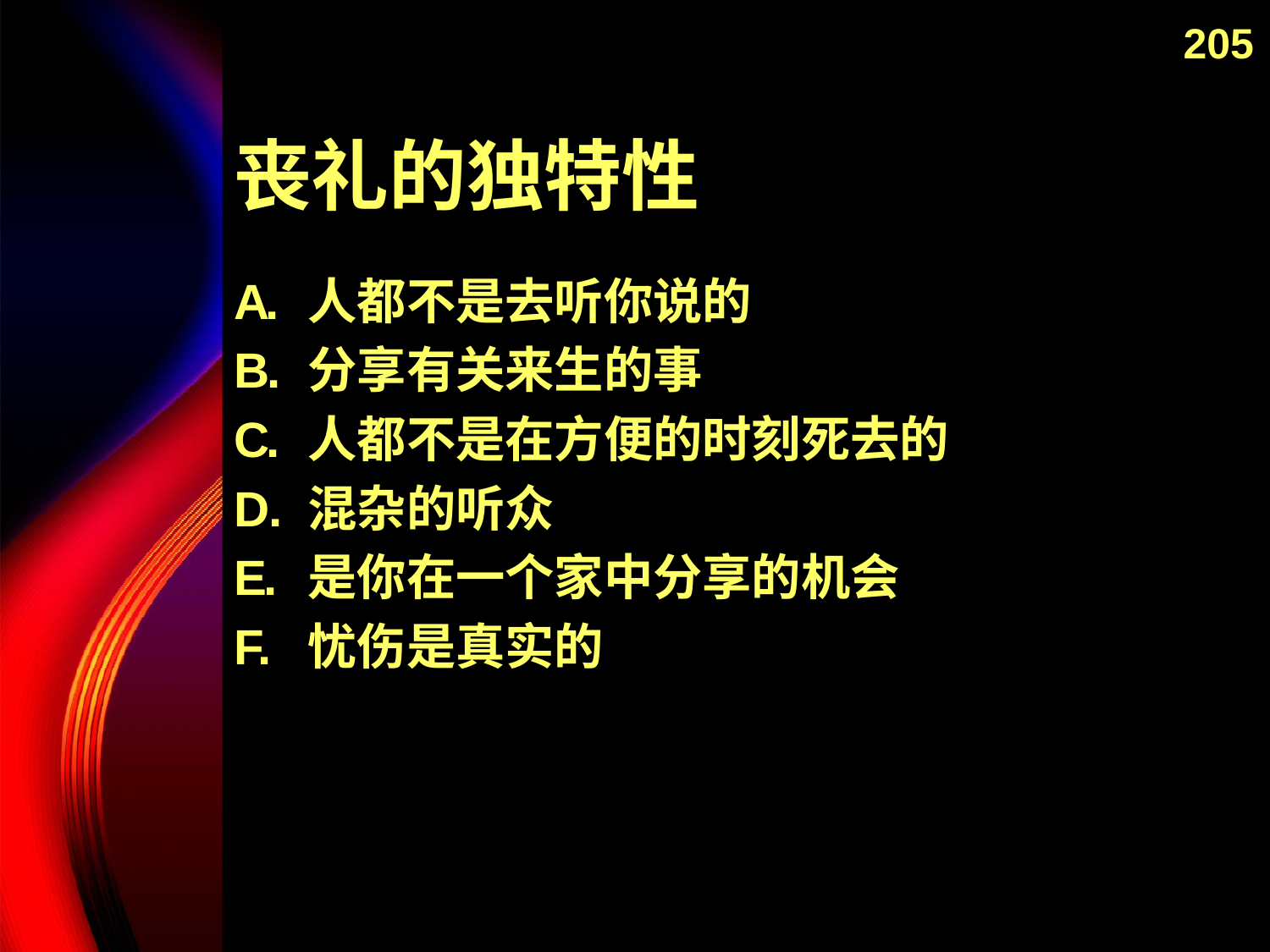

205
# 丧礼的独特性
人都不是去听你说的
分享有关来生的事
人都不是在方便的时刻死去的
混杂的听众
是你在一个家中分享的机会
忧伤是真实的